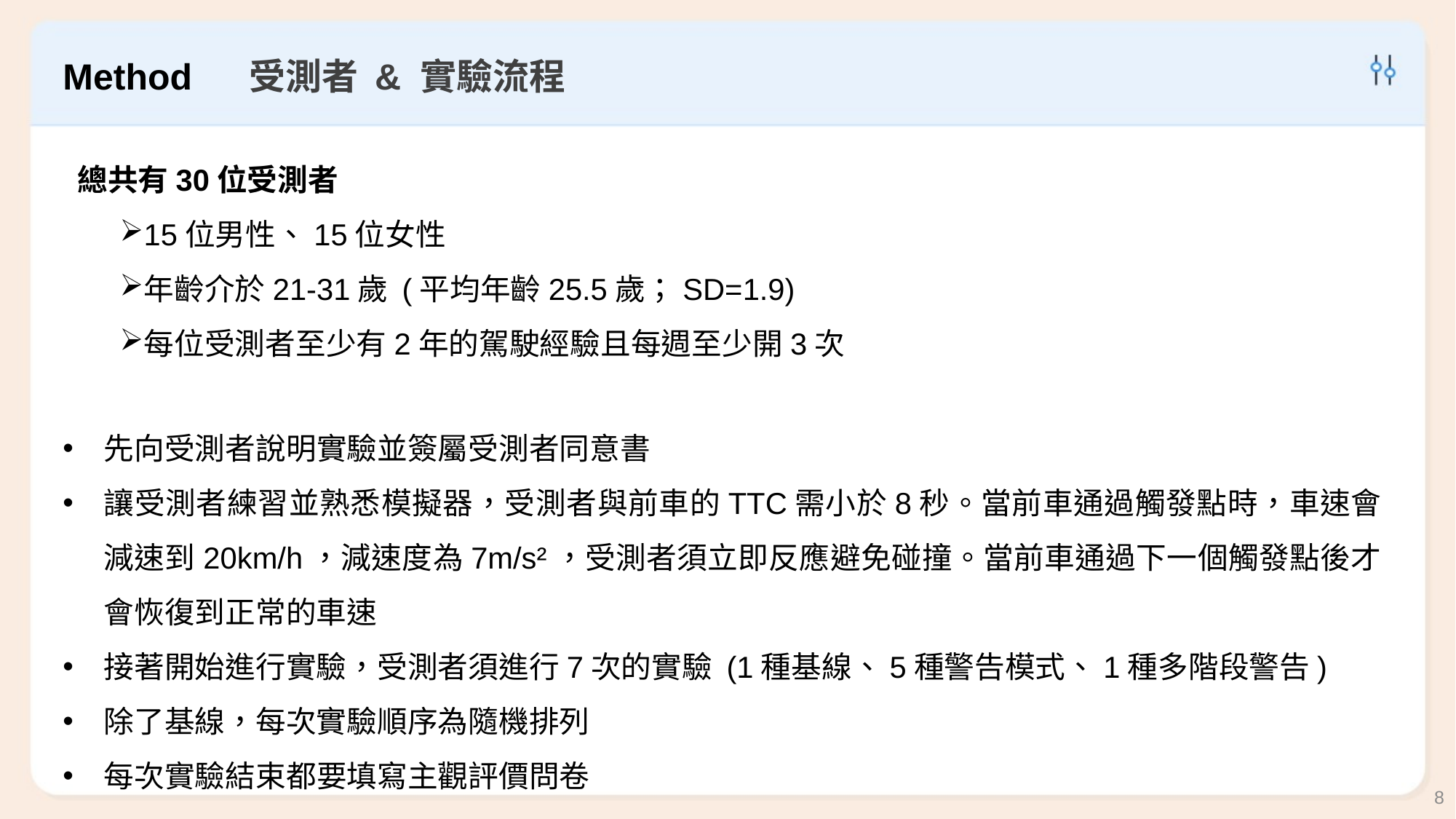

受測者 & 實驗流程
Method
總共有30位受測者
15位男性、15位女性
年齡介於21-31歲 (平均年齡25.5歲；SD=1.9)
每位受測者至少有2年的駕駛經驗且每週至少開3次
先向受測者說明實驗並簽屬受測者同意書
讓受測者練習並熟悉模擬器，受測者與前車的TTC需小於8秒。當前車通過觸發點時，車速會減速到20km/h，減速度為7m/s²，受測者須立即反應避免碰撞。當前車通過下一個觸發點後才會恢復到正常的車速
接著開始進行實驗，受測者須進行7次的實驗 (1種基線、5種警告模式、1種多階段警告)
除了基線，每次實驗順序為隨機排列
每次實驗結束都要填寫主觀評價問卷
8